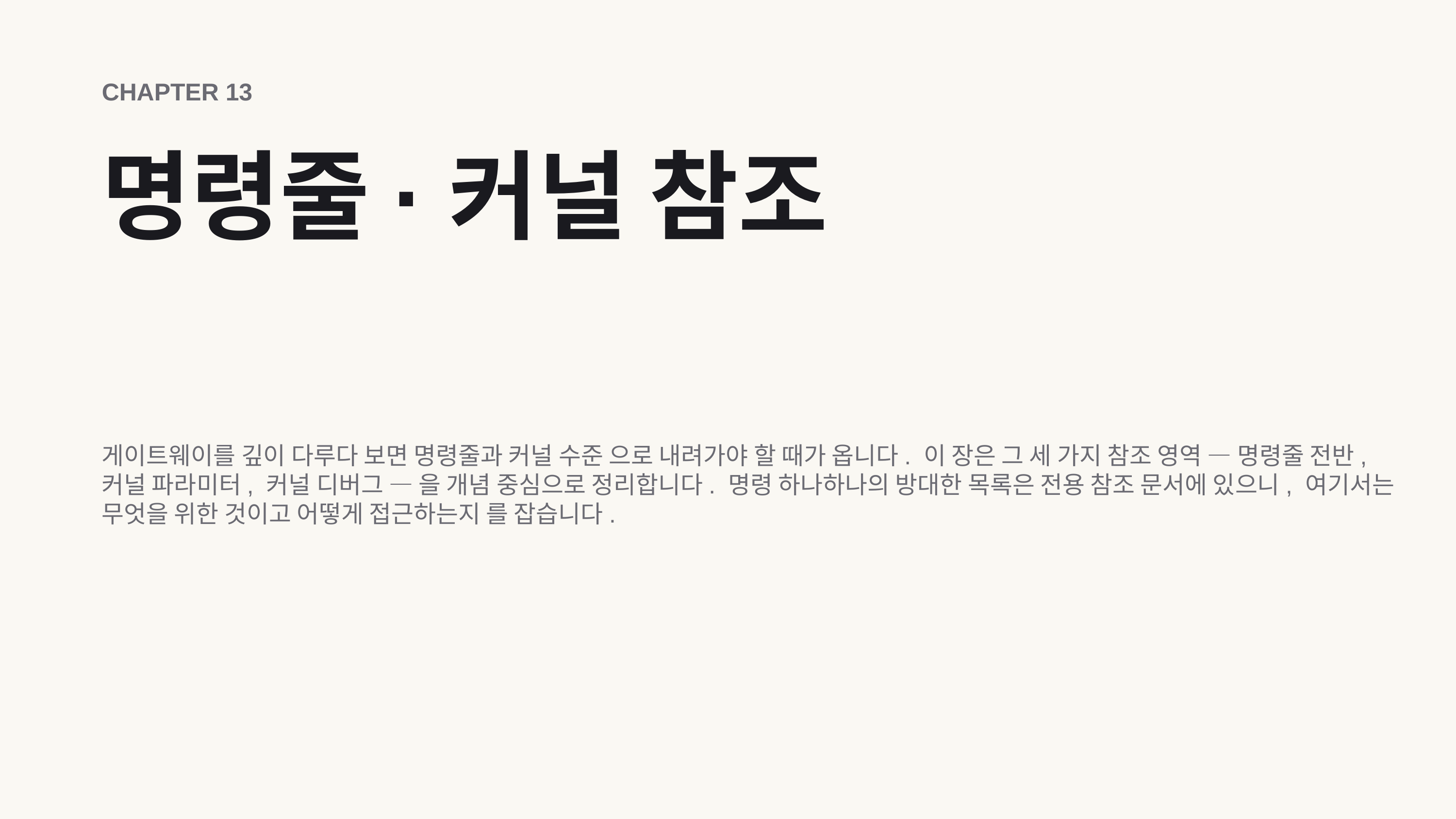

CHAPTER 13
명령줄·커널 참조
게이트웨이를 깊이 다루다 보면 명령줄과 커널 수준 으로 내려가야 할 때가 옵니다. 이 장은 그 세 가지 참조 영역 — 명령줄 전반, 커널 파라미터, 커널 디버그 — 을 개념 중심으로 정리합니다. 명령 하나하나의 방대한 목록은 전용 참조 문서에 있으니, 여기서는 무엇을 위한 것이고 어떻게 접근하는지 를 잡습니다.